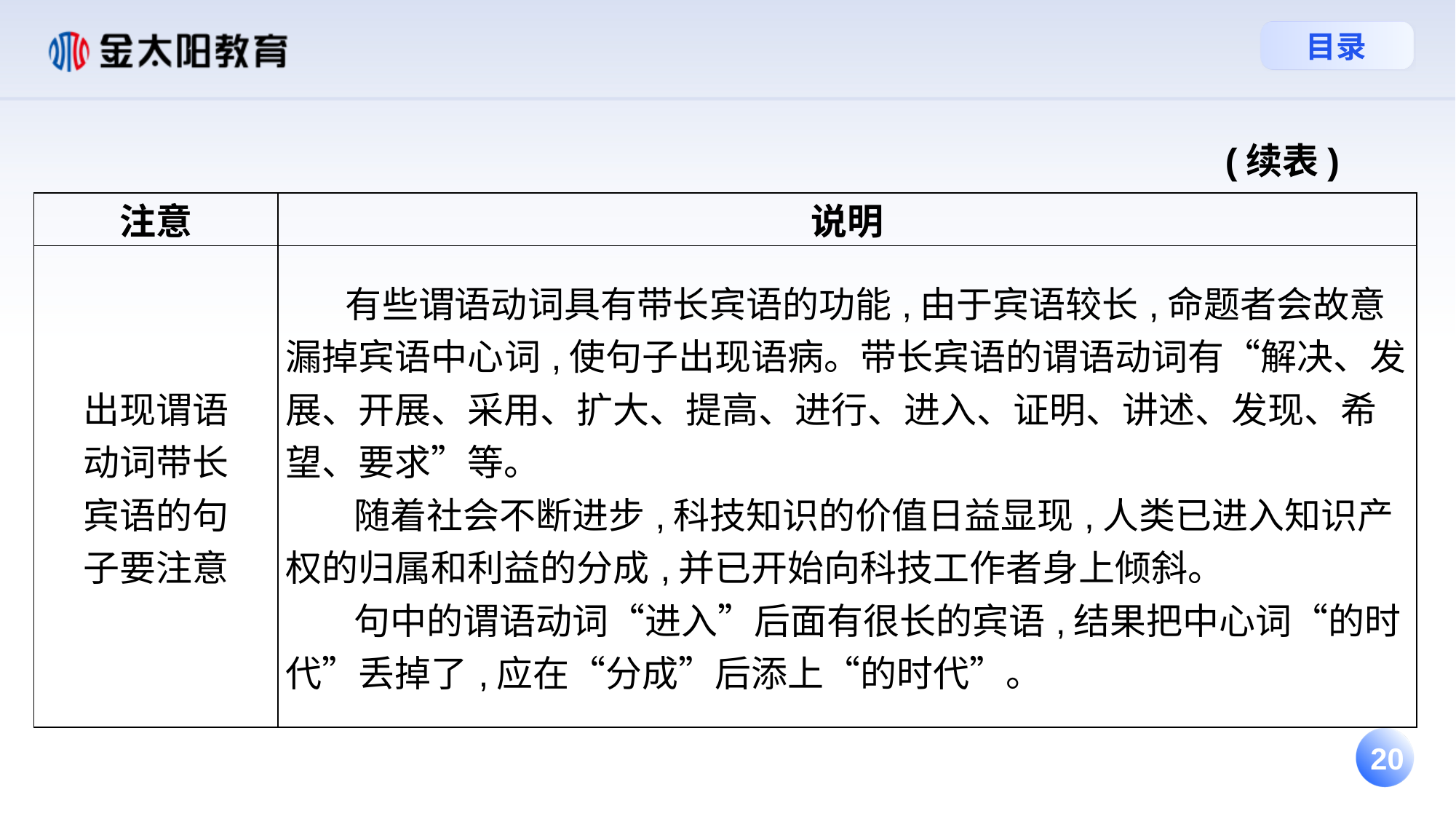

(续表)

| 注意 | 说明 |
| --- | --- |
| 出现谓语 动词带长 宾语的句 子要注意 | 有些谓语动词具有带长宾语的功能,由于宾语较长,命题者会故意漏掉宾语中心词,使句子出现语病。带长宾语的谓语动词有“解决、发展、开展、采用、扩大、提高、进行、进入、证明、讲述、发现、希望、要求”等。 随着社会不断进步,科技知识的价值日益显现,人类已进入知识产权的归属和利益的分成,并已开始向科技工作者身上倾斜。 句中的谓语动词“进入”后面有很长的宾语,结果把中心词“的时代”丢掉了,应在“分成”后添上“的时代”。 |